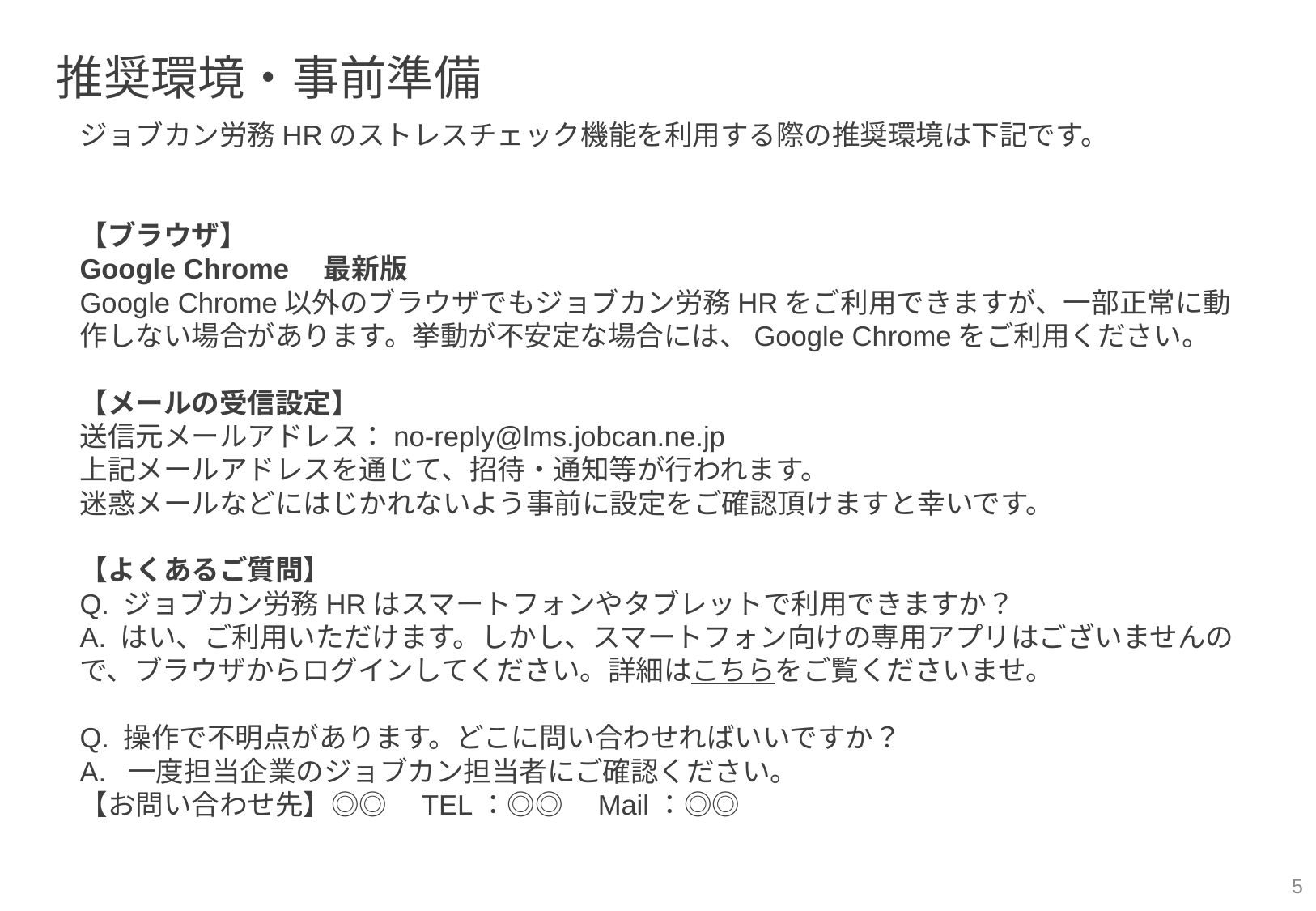

推奨環境・事前準備
ジョブカン労務HRのストレスチェック機能を利用する際の推奨環境は下記です。

【ブラウザ】
Google Chrome　最新版
Google Chrome以外のブラウザでもジョブカン労務HRをご利用できますが、一部正常に動作しない場合があります。挙動が不安定な場合には、Google Chromeをご利用ください。
【メールの受信設定】
送信元メールアドレス：no-reply@lms.jobcan.ne.jp
上記メールアドレスを通じて、招待・通知等が行われます。
迷惑メールなどにはじかれないよう事前に設定をご確認頂けますと幸いです。
【よくあるご質問】
Q. ジョブカン労務HRはスマートフォンやタブレットで利用できますか？
A. はい、ご利用いただけます。しかし、スマートフォン向けの専用アプリはございませんので、ブラウザからログインしてください。詳細はこちらをご覧くださいませ。

Q. 操作で不明点があります。どこに問い合わせればいいですか？
A.  一度担当企業のジョブカン担当者にご確認ください。
【お問い合わせ先】◎◎　TEL：◎◎　Mail：◎◎
5